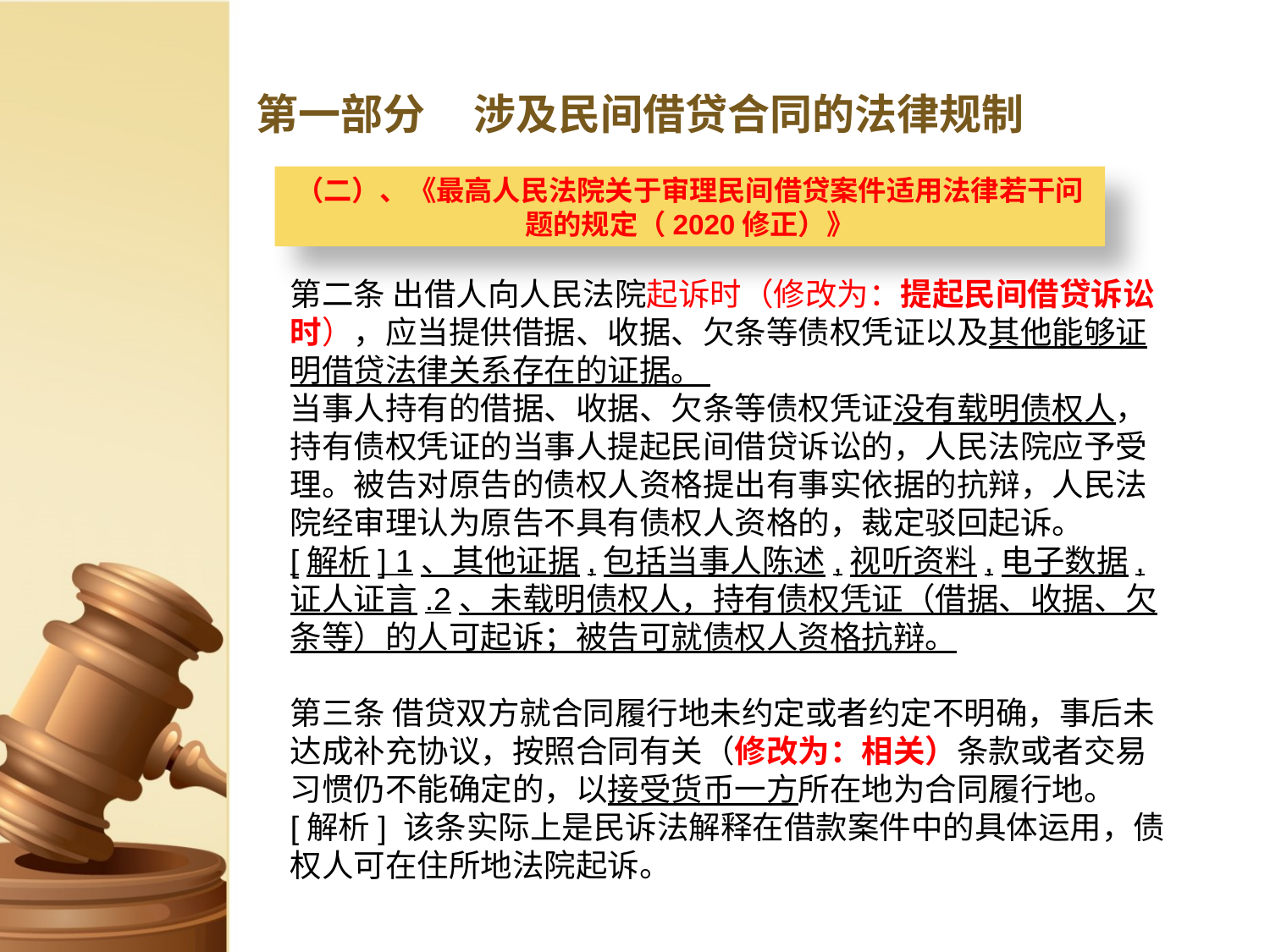

# 第一部分     涉及民间借贷合同的法律规制
（二）、《最高人民法院关于审理民间借贷案件适用法律若干问题的规定（2020修正）》
第二条 出借人向人民法院起诉时（修改为：提起民间借贷诉讼时），应当提供借据、收据、欠条等债权凭证以及其他能够证明借贷法律关系存在的证据。
当事人持有的借据、收据、欠条等债权凭证没有载明债权人，持有债权凭证的当事人提起民间借贷诉讼的，人民法院应予受理。被告对原告的债权人资格提出有事实依据的抗辩，人民法院经审理认为原告不具有债权人资格的，裁定驳回起诉。
[解析] 1、其他证据,包括当事人陈述,视听资料,电子数据,证人证言.2、未载明债权人，持有债权凭证（借据、收据、欠条等）的人可起诉；被告可就债权人资格抗辩。

第三条 借贷双方就合同履行地未约定或者约定不明确，事后未达成补充协议，按照合同有关（修改为：相关）条款或者交易习惯仍不能确定的，以接受货币一方所在地为合同履行地。
[解析] 该条实际上是民诉法解释在借款案件中的具体运用，债权人可在住所地法院起诉。